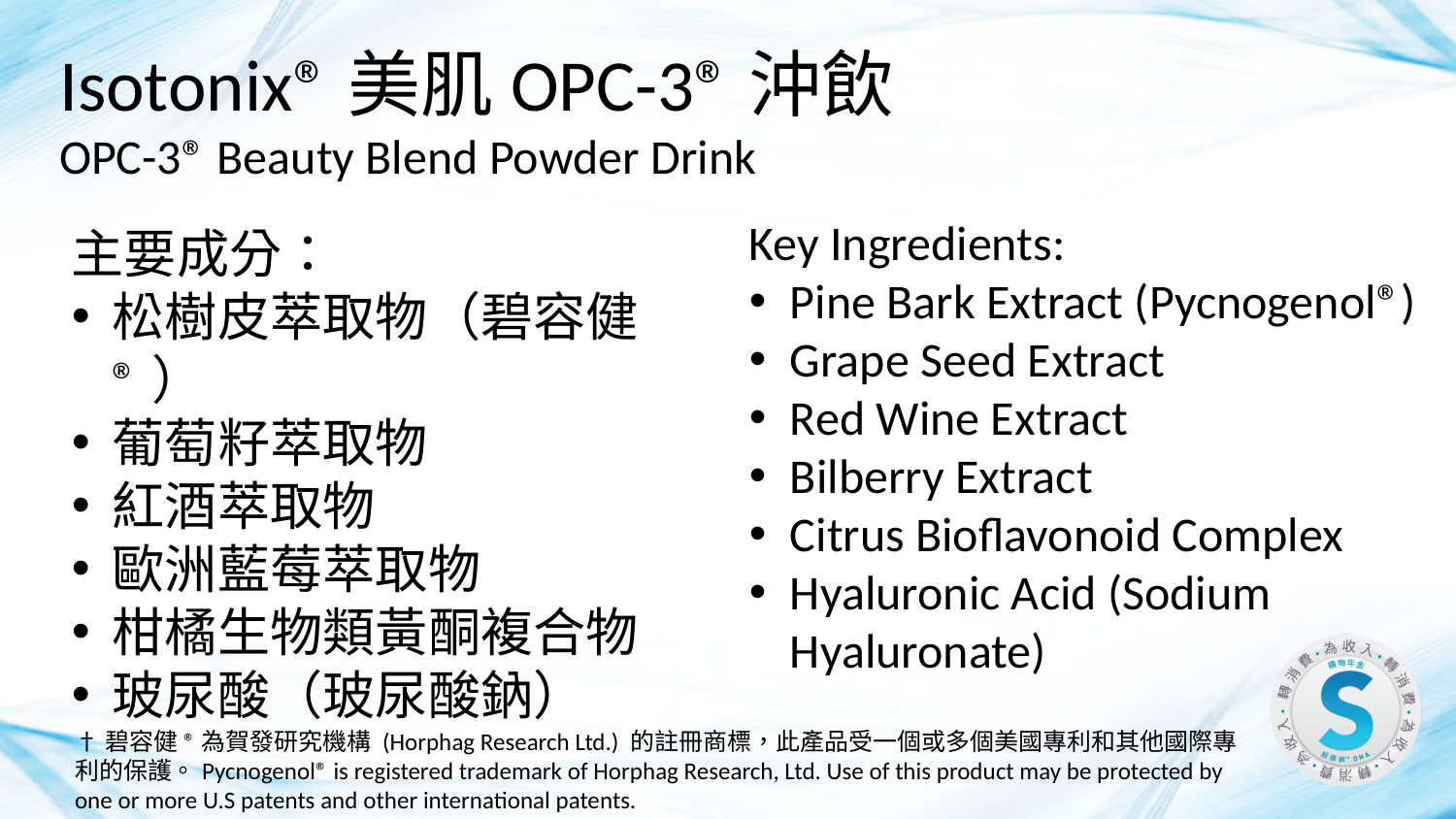

# Isotonix®美肌OPC-3®沖飲 OPC-3® Beauty Blend Powder Drink
Key Ingredients:
Pine Bark Extract (Pycnogenol®)
Grape Seed Extract
Red Wine Extract
Bilberry Extract
Citrus Bioflavonoid Complex
Hyaluronic Acid (Sodium Hyaluronate)
主要成分：
松樹皮萃取物（碧容健®）
葡萄籽萃取物
紅酒萃取物
歐洲藍莓萃取物
柑橘生物類黃酮複合物
玻尿酸（玻尿酸鈉）
†碧容健®為賀發研究機構 (Horphag Research Ltd.) 的註冊商標，此產品受一個或多個美國專利和其他國際專利的保護。Pycnogenol® is registered trademark of Horphag Research, Ltd. Use of this product may be protected by one or more U.S patents and other international patents.